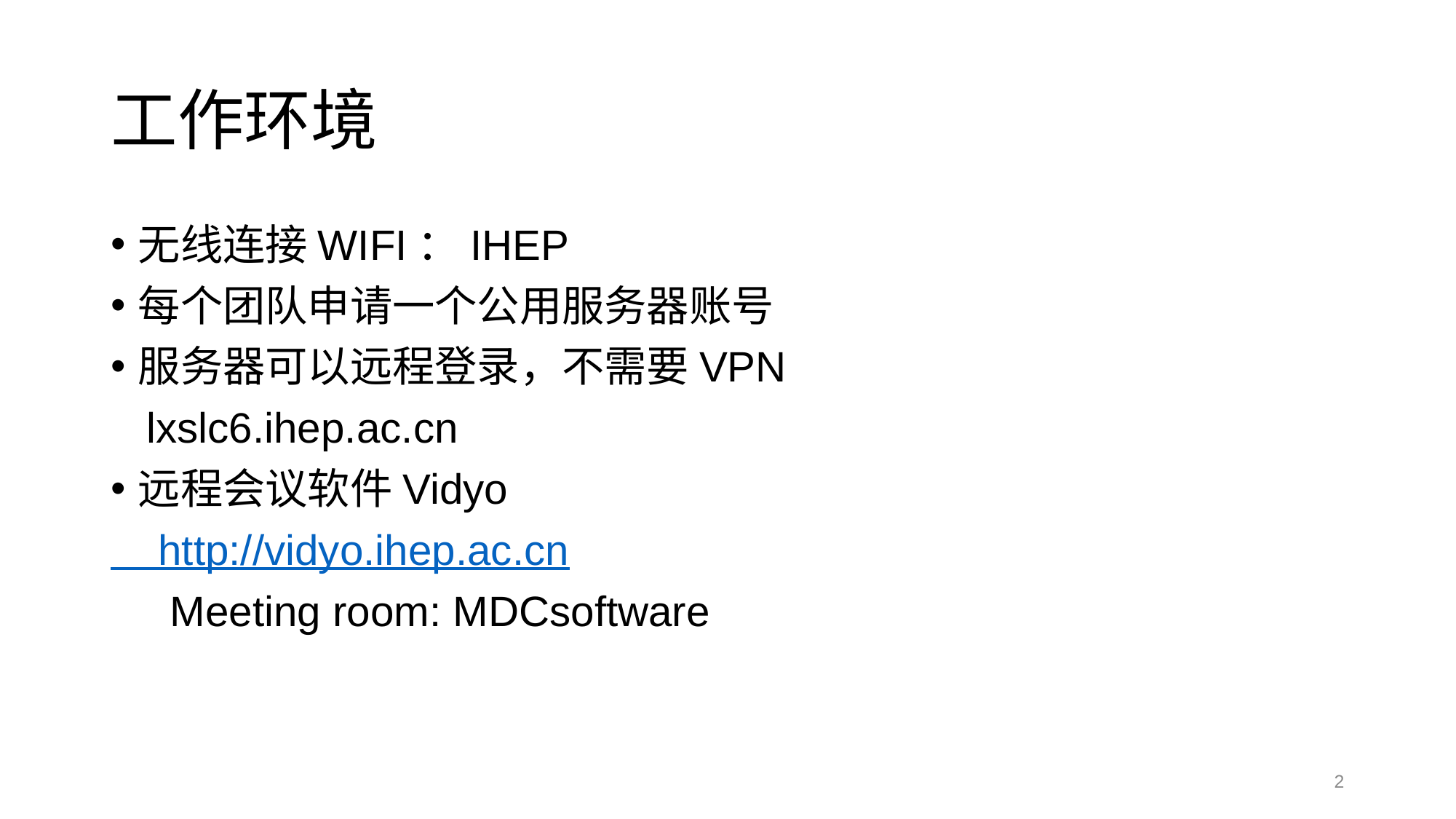

# 工作环境
无线连接WIFI：IHEP
每个团队申请一个公用服务器账号
服务器可以远程登录，不需要VPN
   lxslc6.ihep.ac.cn
远程会议软件Vidyo
    http://vidyo.ihep.ac.cn
     Meeting room: MDCsoftware

2